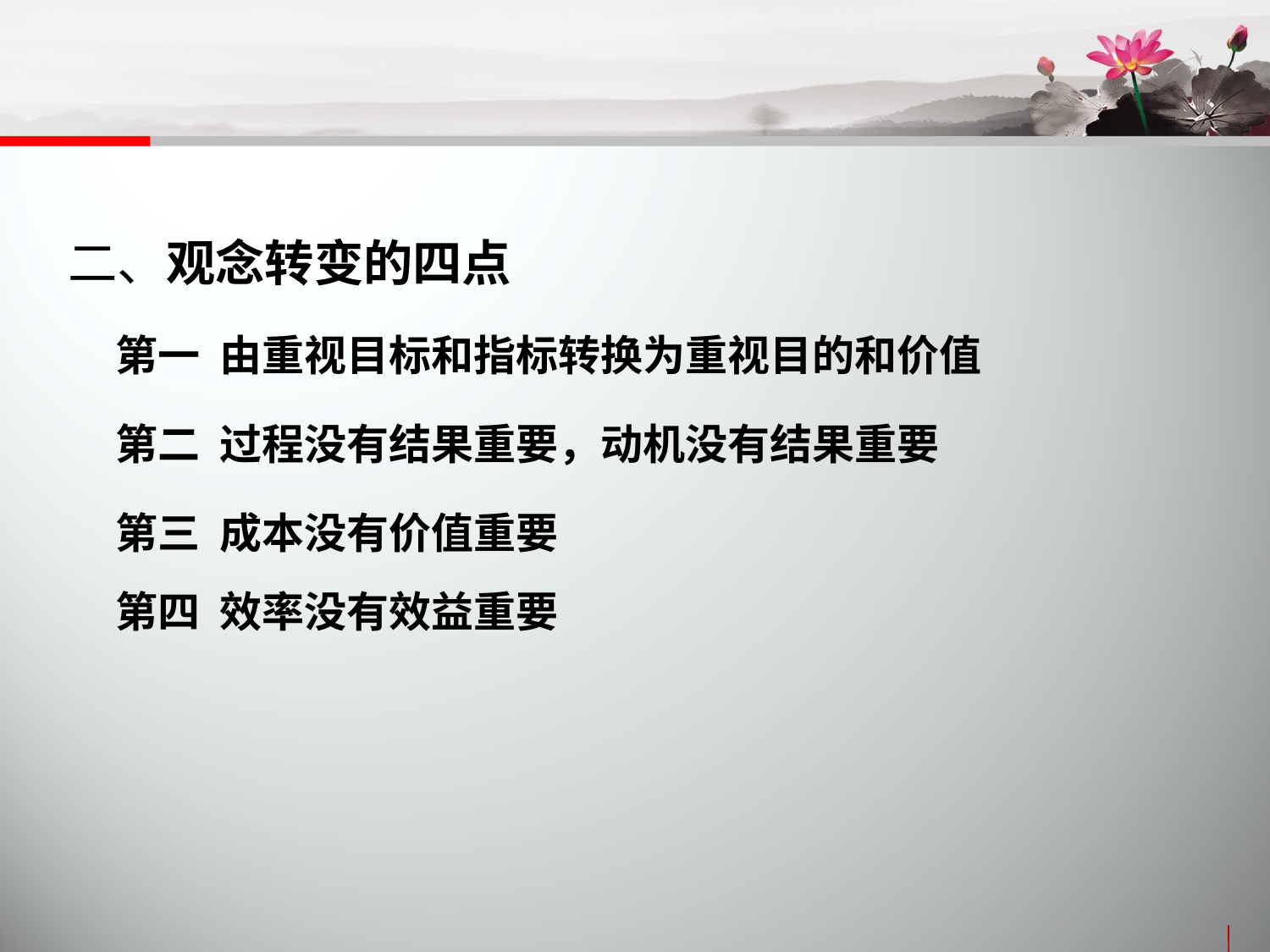

二、观念转变的四点
    第一  由重视目标和指标转换为重视目的和价值
    第二  过程没有结果重要，动机没有结果重要
    第三  成本没有价值重要
    第四  效率没有效益重要